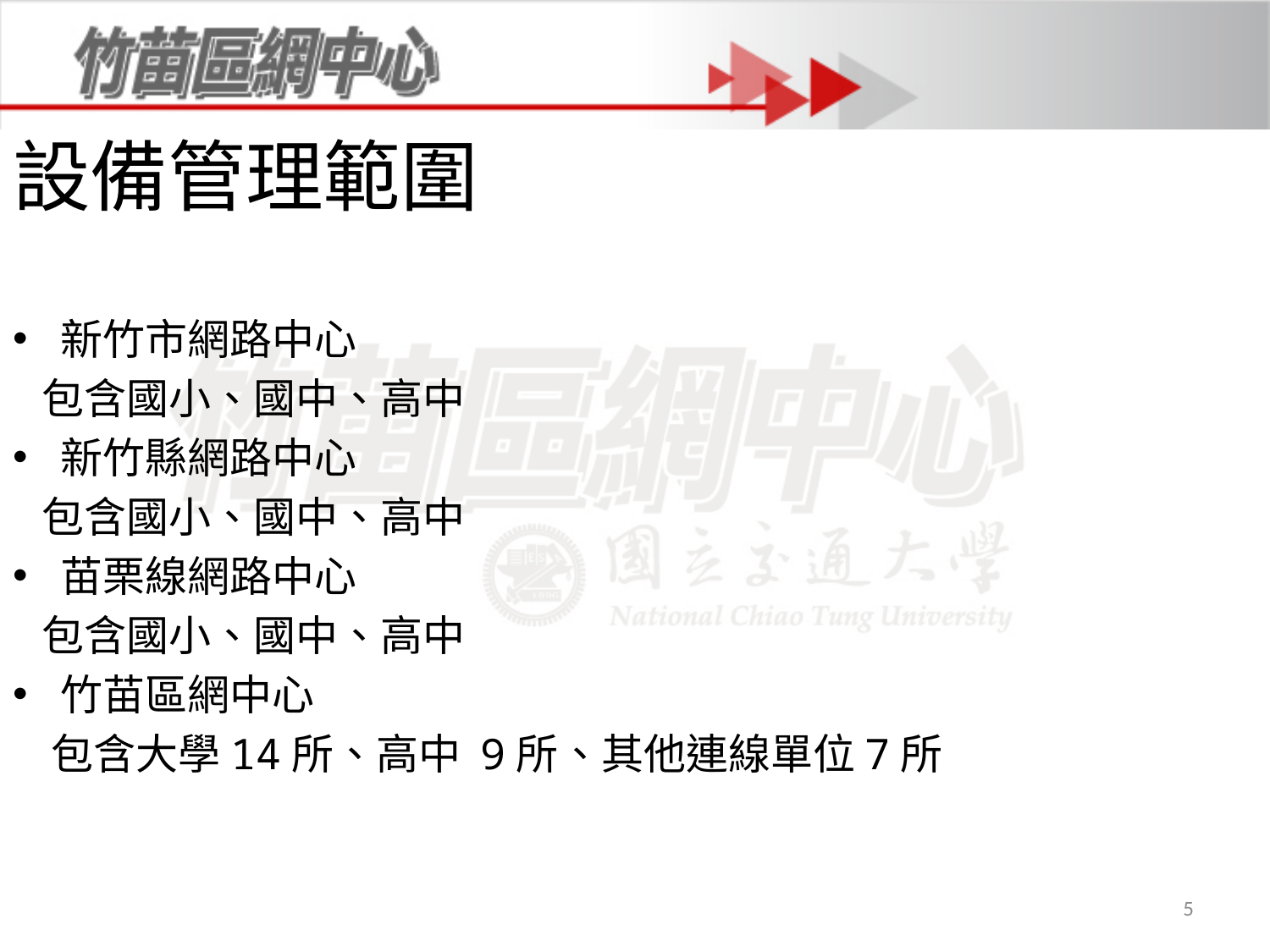

# 設備管理範圍
新竹市網路中心
  包含國小、國中、高中
新竹縣網路中心
  包含國小、國中、高中
苗栗線網路中心
  包含國小、國中、高中
竹苗區網中心
   包含大學14所、高中 9所、其他連線單位7所

5